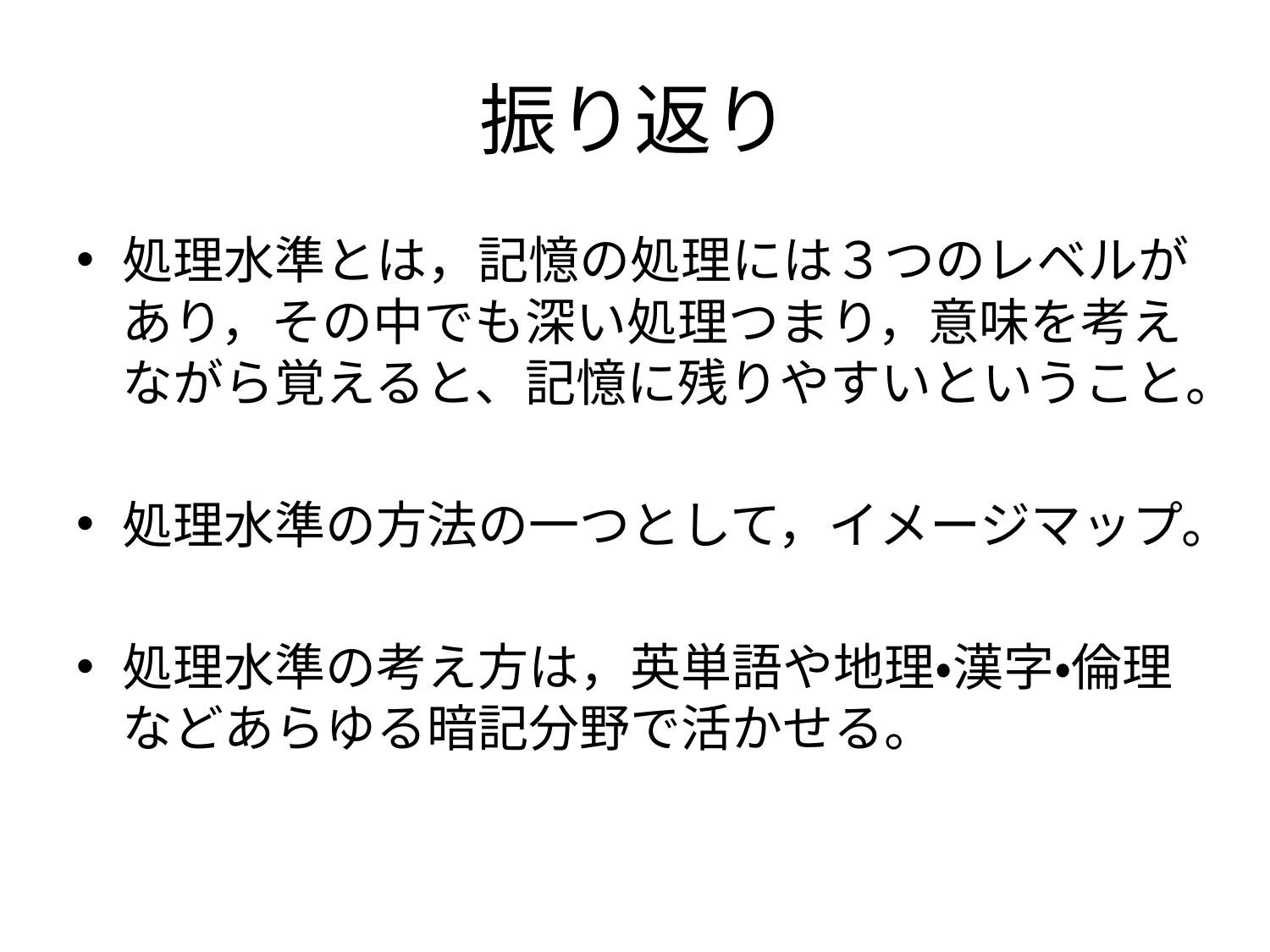

# 振り返り
処理水準とは，記憶の処理には３つのレベルがあり，その中でも深い処理つまり，意味を考えながら覚えると、記憶に残りやすいということ。

処理水準の方法の一つとして，イメージマップ。

処理水準の考え方は，英単語や地理・漢字・倫理などあらゆる暗記分野で活かせる。